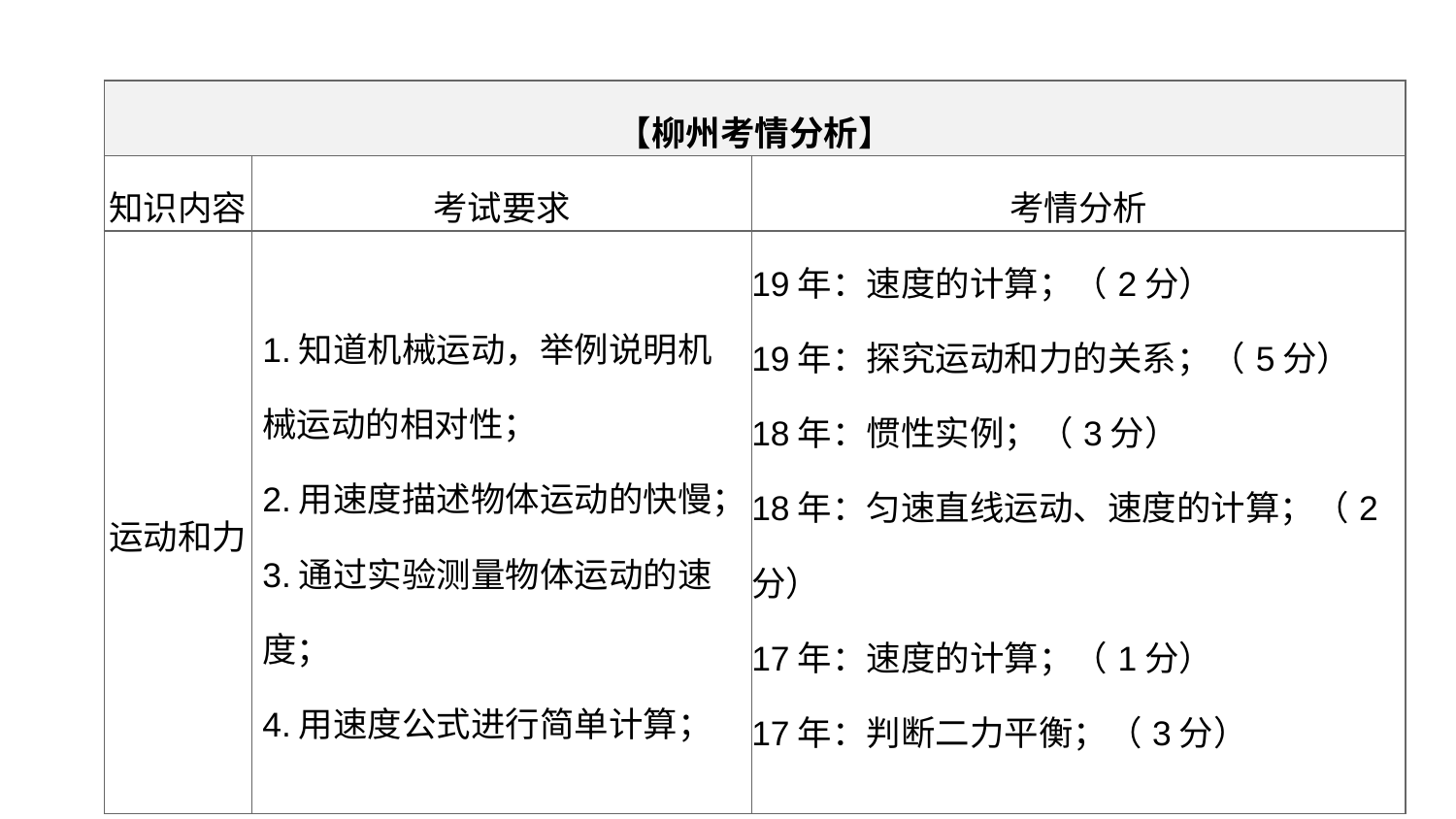

| 【柳州考情分析】 |  |  |
| --- | --- | --- |
| 知识内容 | 考试要求 | 考情分析 |
| 运动和力 | 1.知道机械运动，举例说明机械运动的相对性； 2.用速度描述物体运动的快慢； 3.通过实验测量物体运动的速度； 4.用速度公式进行简单计算； | 19年：速度的计算；（2分） 19年：探究运动和力的关系；（5分） 18年：惯性实例；（3分） 18年：匀速直线运动、速度的计算；（2分） 17年：速度的计算；（1分） 17年：判断二力平衡；（3分） |